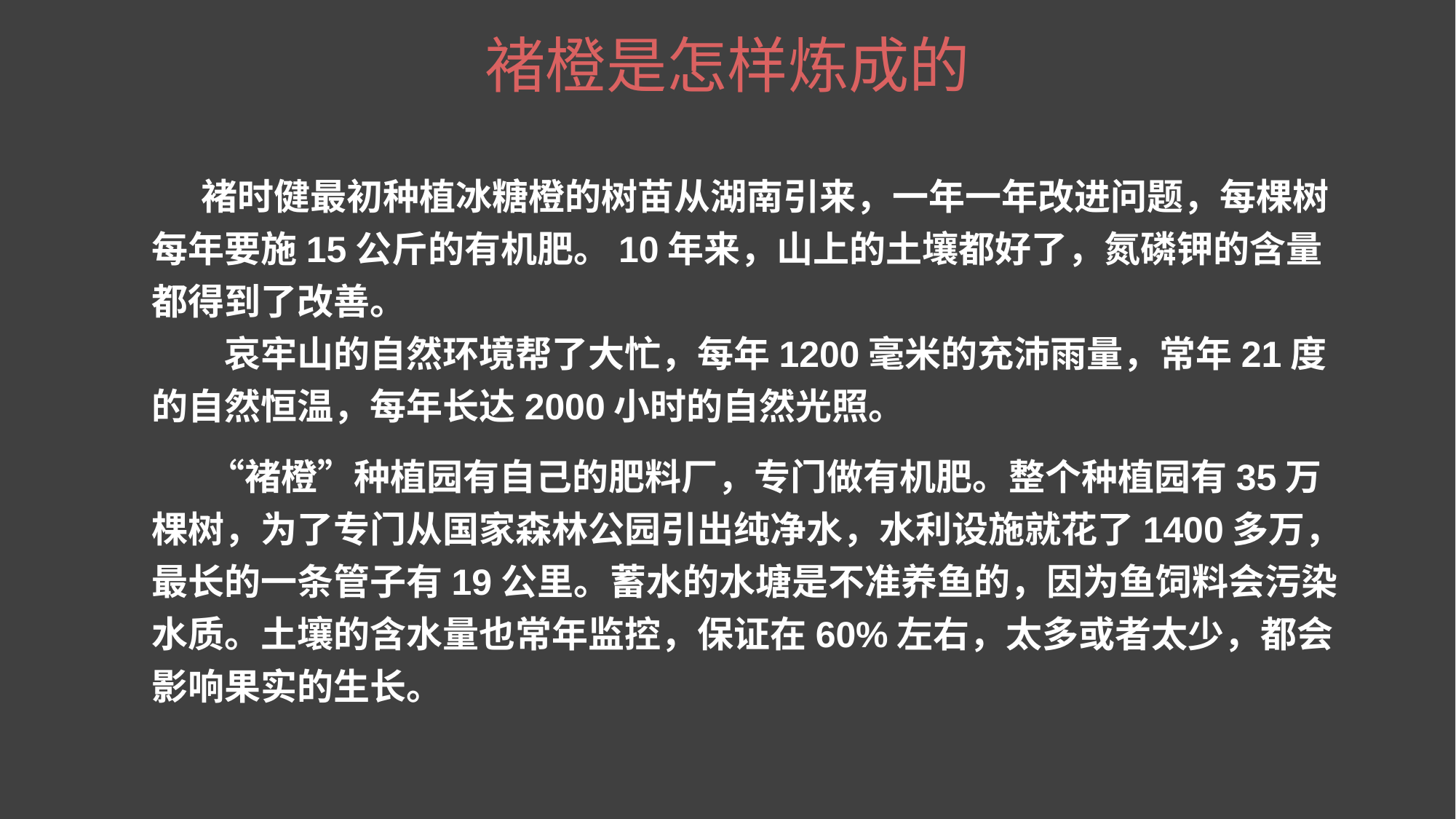

褚橙是怎样炼成的
          褚时健最初种植冰糖橙的树苗从湖南引来，一年一年改进问题，每棵树每年要施15公斤的有机肥。10年来，山上的土壤都好了，氮磷钾的含量都得到了改善。
　　哀牢山的自然环境帮了大忙，每年1200毫米的充沛雨量，常年21度的自然恒温，每年长达2000小时的自然光照。
  　　“褚橙”种植园有自己的肥料厂，专门做有机肥。整个种植园有35万棵树，为了专门从国家森林公园引出纯净水，水利设施就花了1400多万，最长的一条管子有19公里。蓄水的水塘是不准养鱼的，因为鱼饲料会污染水质。土壤的含水量也常年监控，保证在60%左右，太多或者太少，都会影响果实的生长。